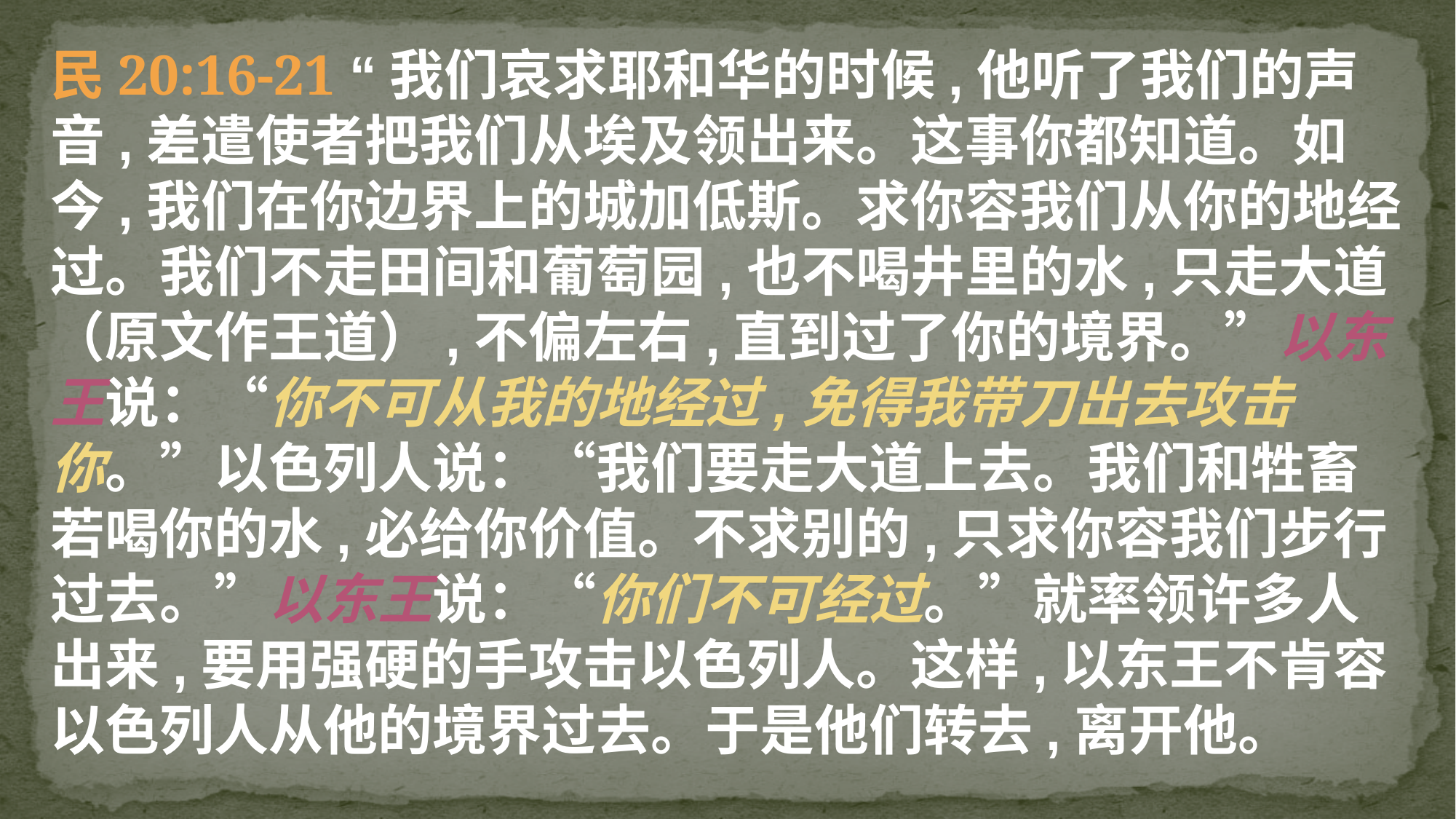

#
民20:16-21 “我们哀求耶和华的时候,他听了我们的声音,差遣使者把我们从埃及领出来。这事你都知道。如今,我们在你边界上的城加低斯。求你容我们从你的地经过。我们不走田间和葡萄园,也不喝井里的水,只走大道（原文作王道）,不偏左右,直到过了你的境界。”以东王说：“你不可从我的地经过,免得我带刀出去攻击你。”以色列人说：“我们要走大道上去。我们和牲畜若喝你的水,必给你价值。不求别的,只求你容我们步行过去。”以东王说：“你们不可经过。”就率领许多人出来,要用强硬的手攻击以色列人。这样,以东王不肯容以色列人从他的境界过去。于是他们转去,离开他。